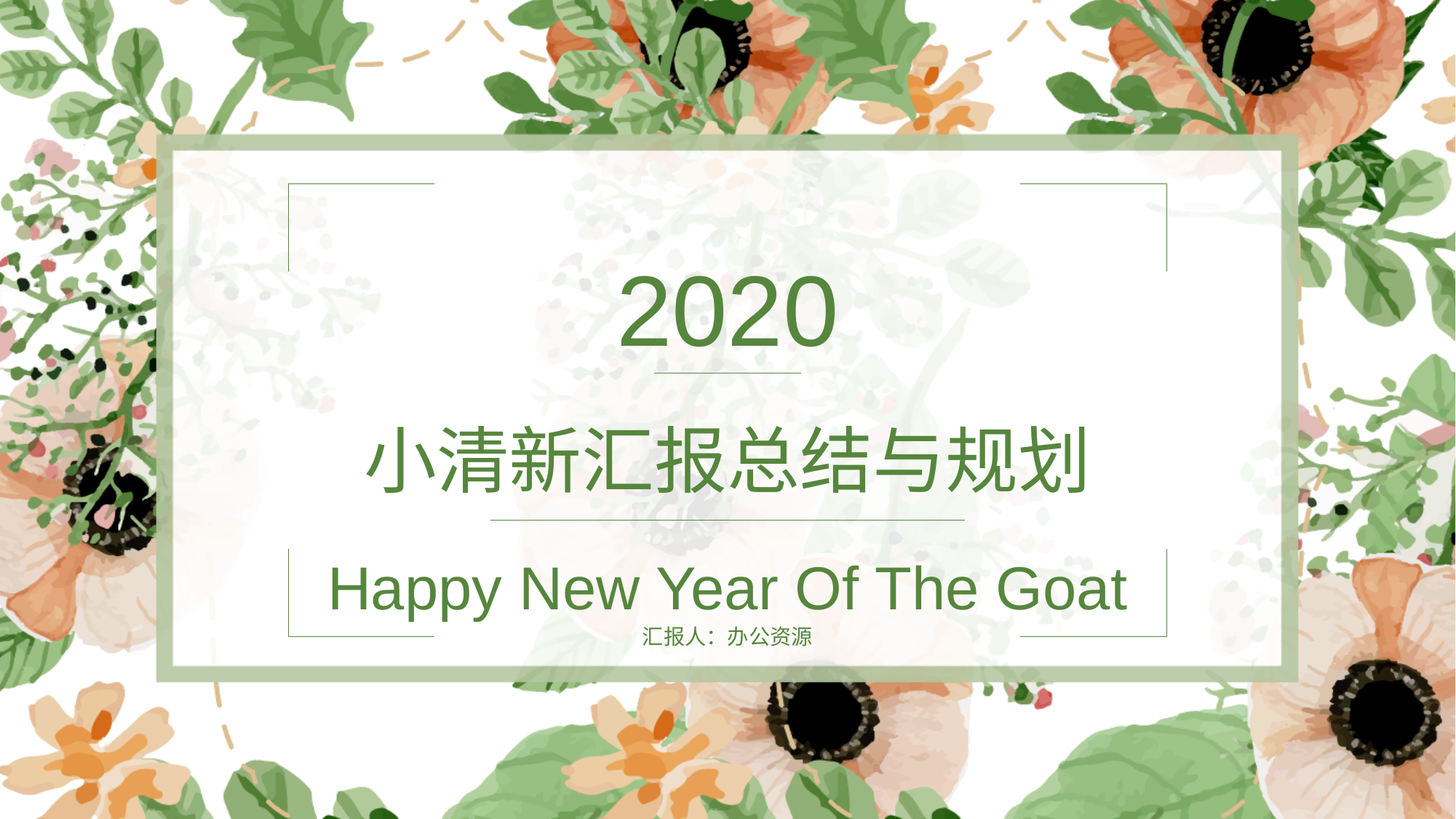

2020
小清新汇报总结与规划
Happy New Year Of The Goat
汇报人：办公资源